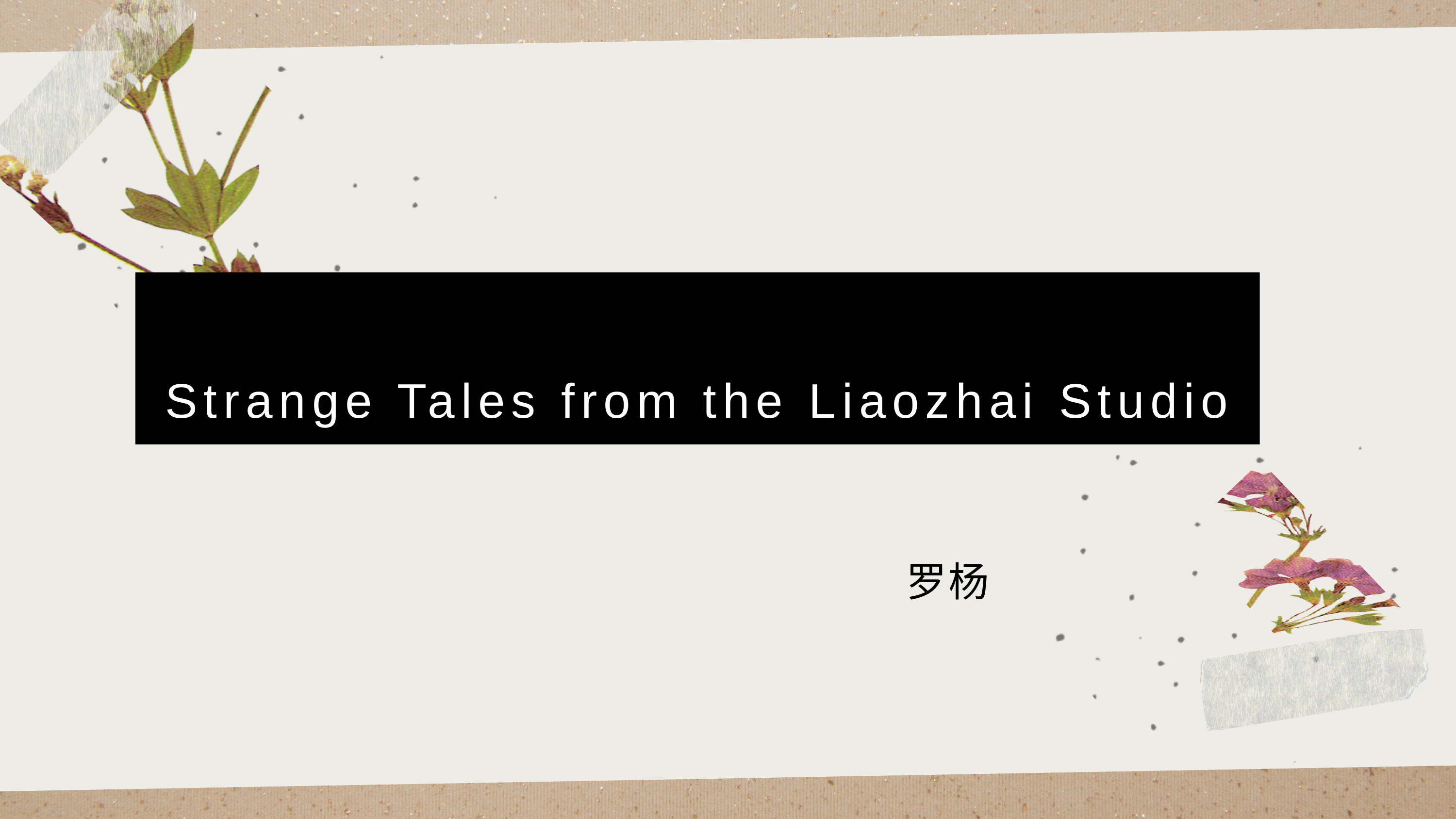

Strange Tales from the Liaozhai Studio
罗杨